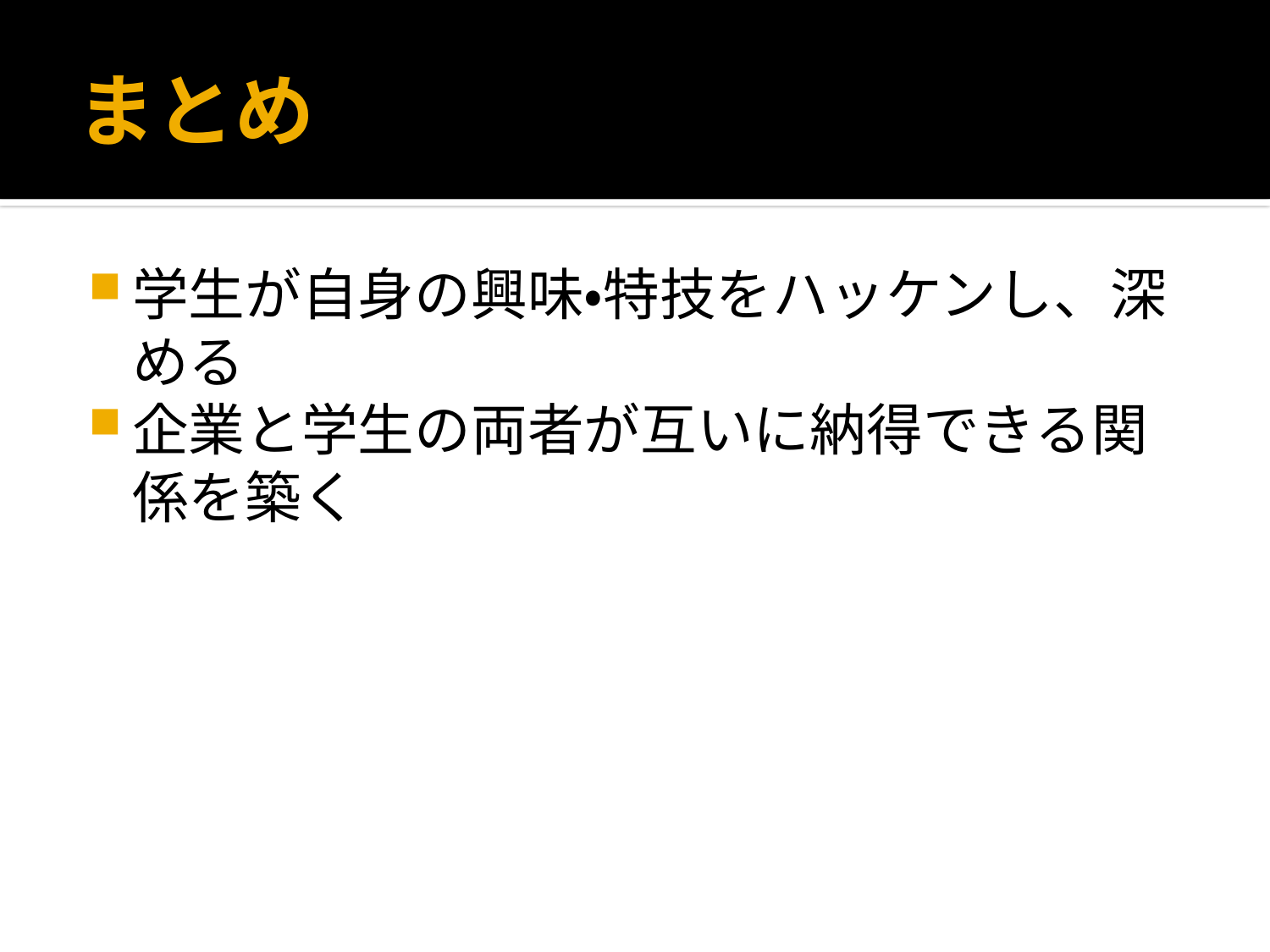

# まとめ
学生が自身の興味・特技をハッケンし、深める
企業と学生の両者が互いに納得できる関係を築く